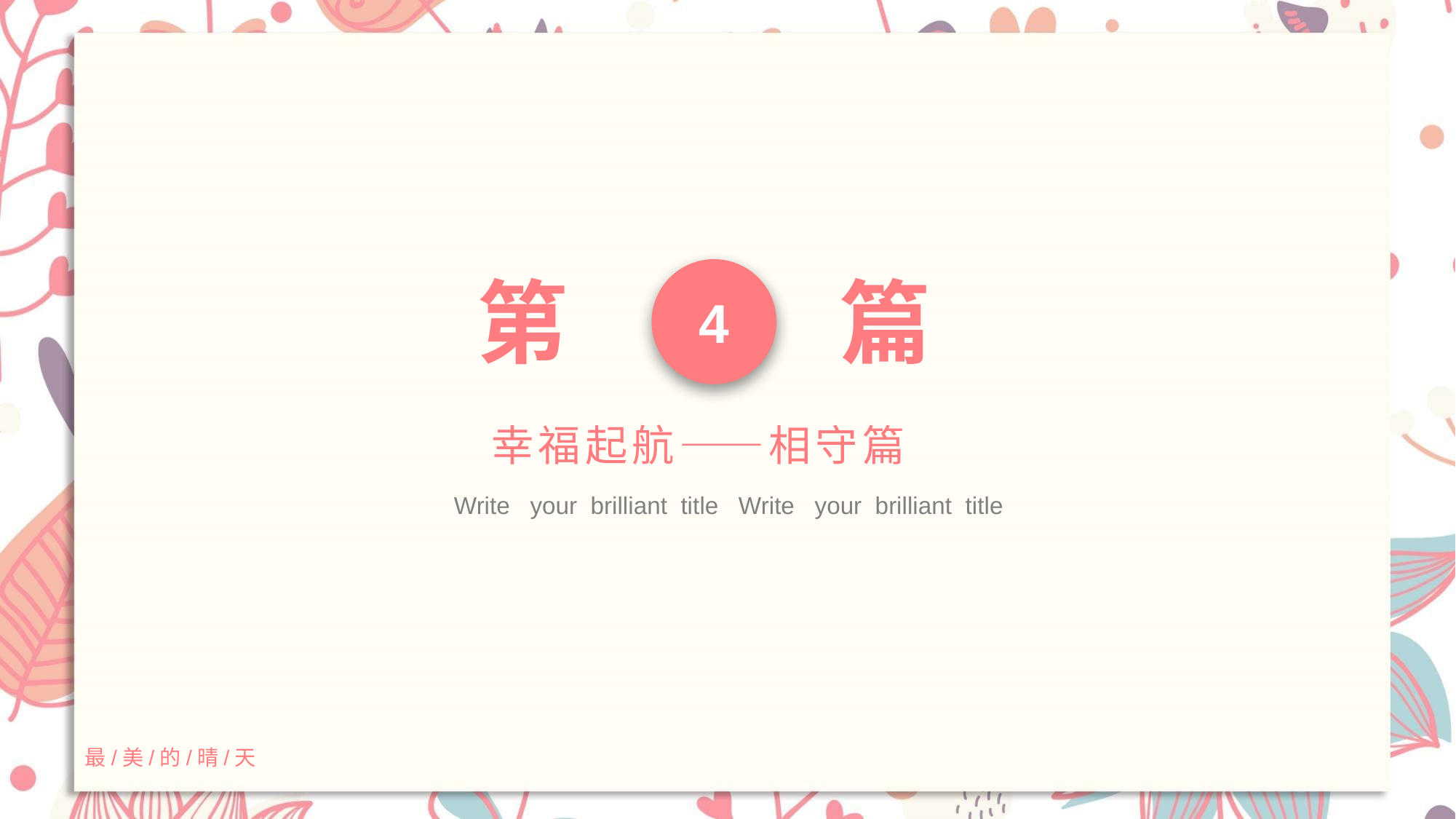

篇
第
4
幸福起航——相守篇
Write   your  brilliant  title   Write   your  brilliant  title

最/美/的/晴/天